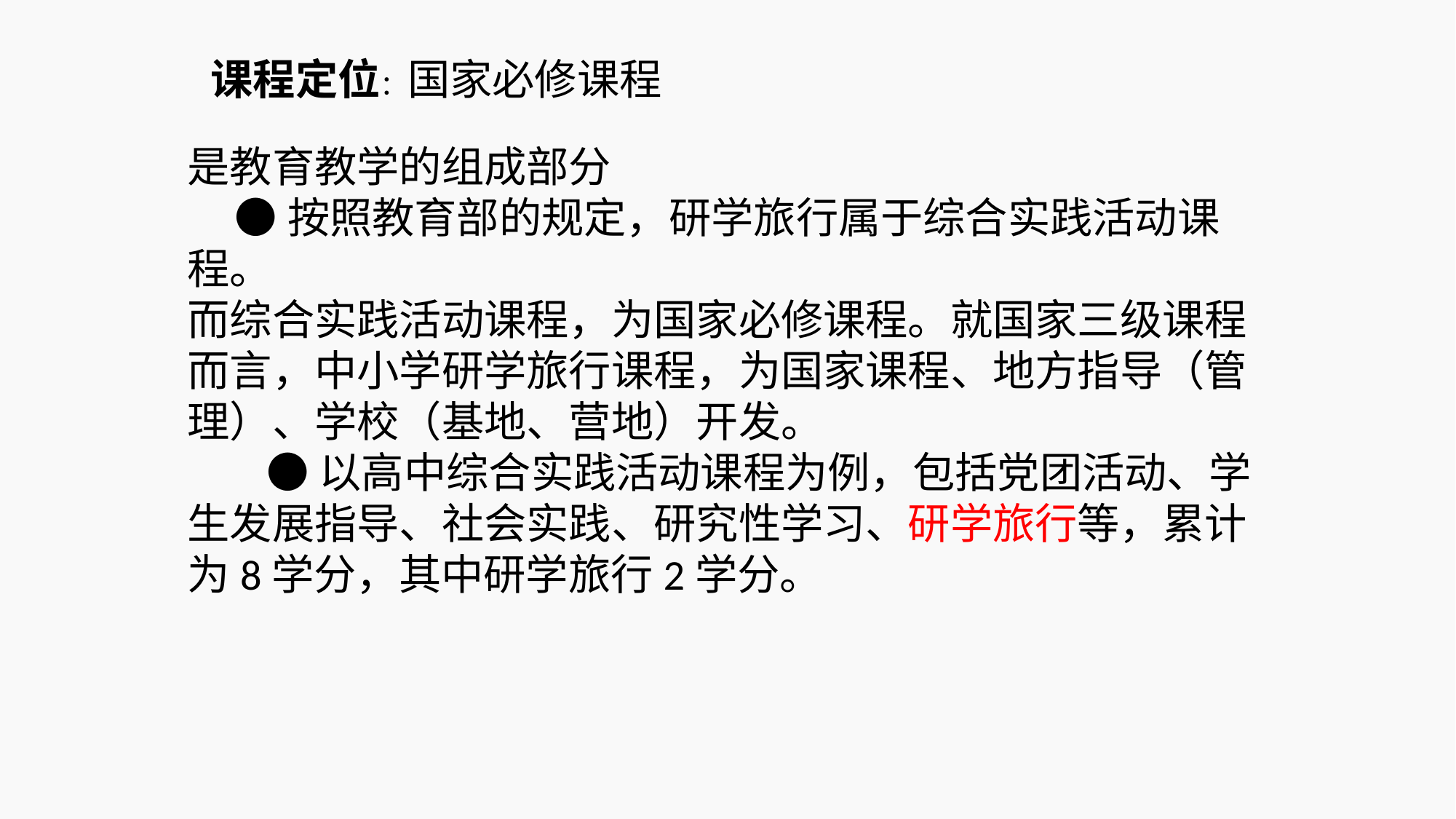

课程定位：国家必修课程
是教育教学的组成部分     ●按照教育部的规定，研学旅行属于综合实践活动课程。而综合实践活动课程，为国家必修课程。就国家三级课程而言，中小学研学旅行课程，为国家课程、地方指导（管理）、学校（基地、营地）开发。     ●以高中综合实践活动课程为例，包括党团活动、学生发展指导、社会实践、研究性学习、研学旅行等，累计为8学分，其中研学旅行2学分。